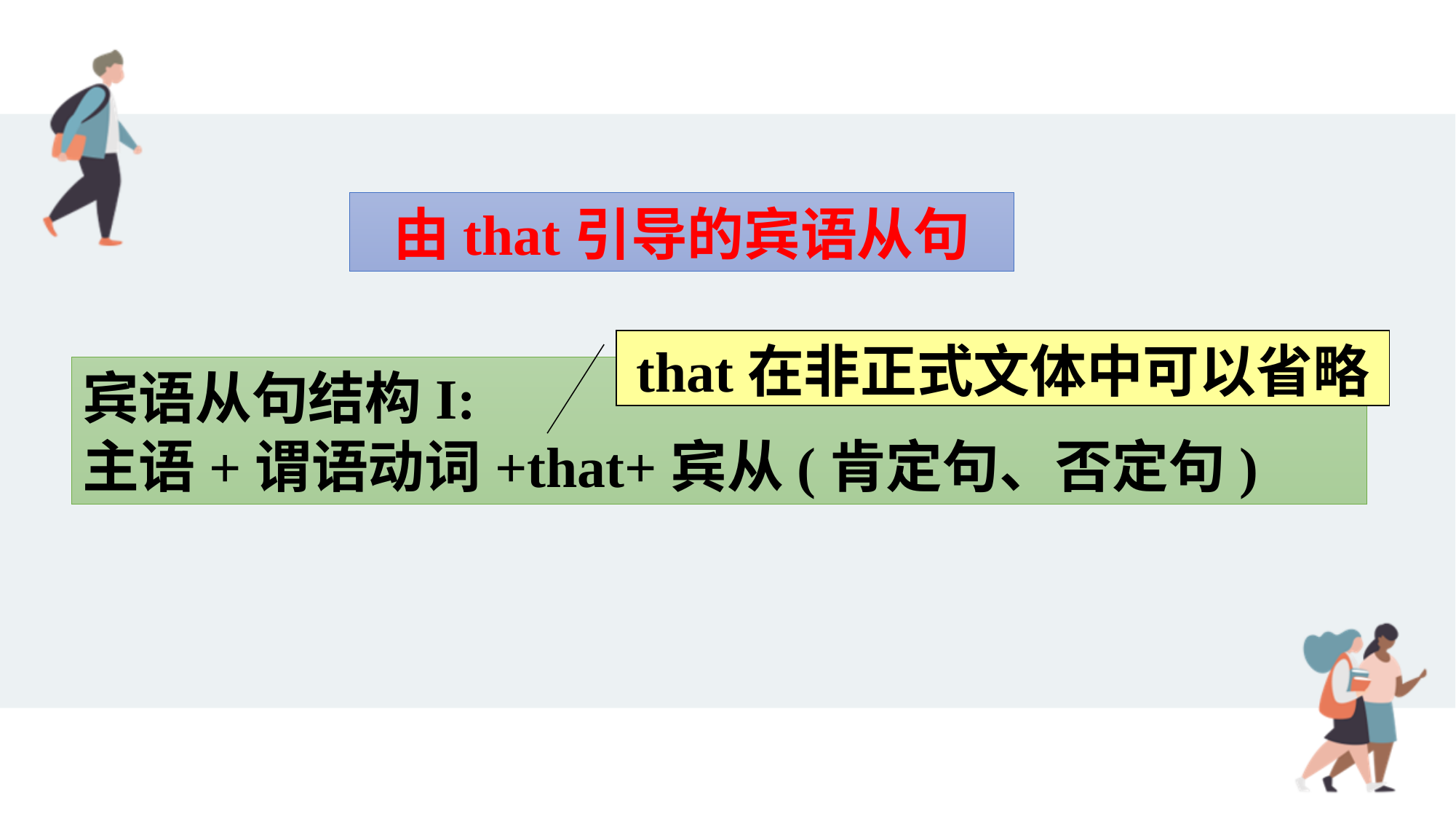

由that引导的宾语从句
that在非正式文体中可以省略
宾语从句结构I:
主语+谓语动词+that+宾从(肯定句、否定句)